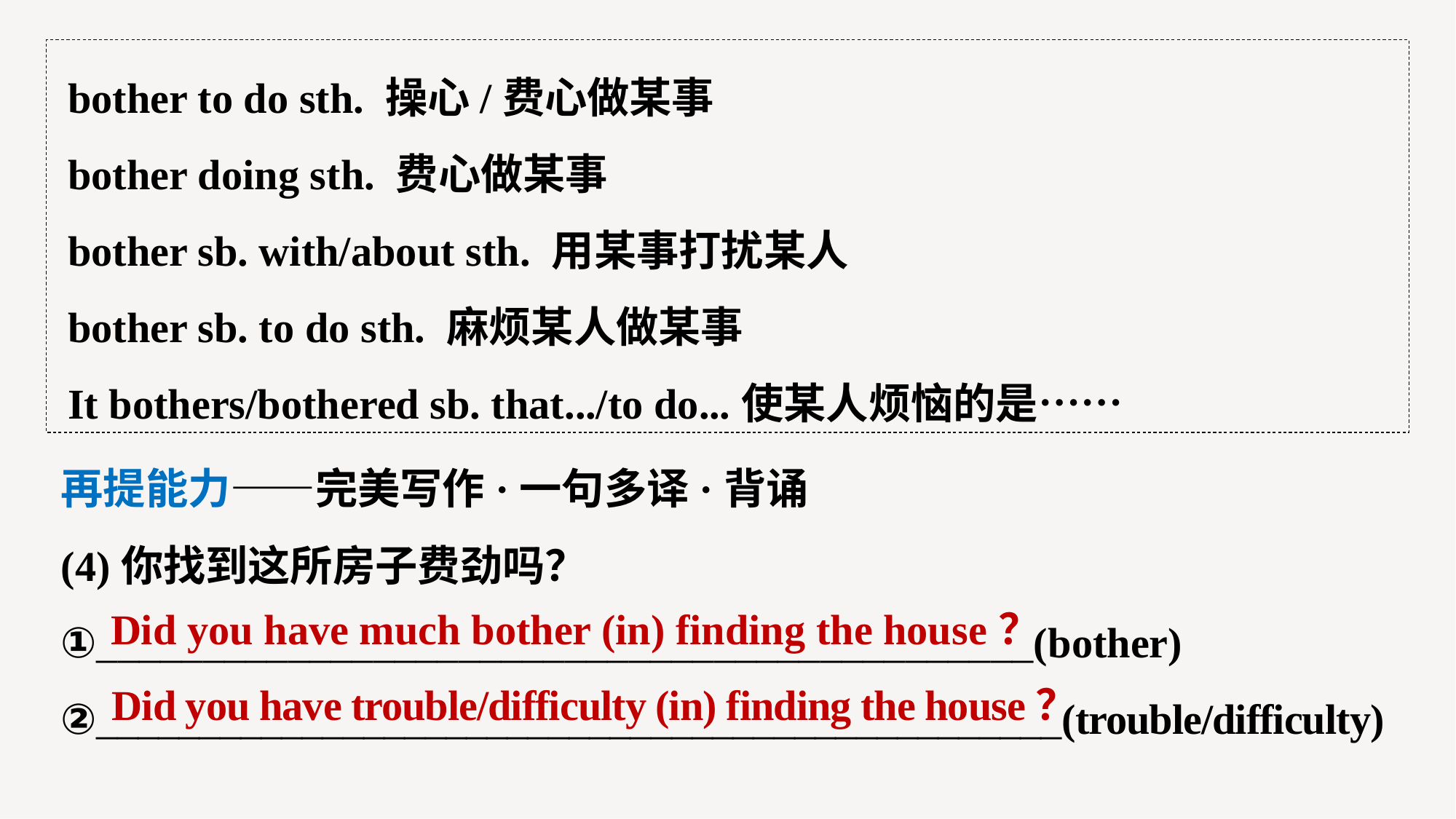

bother to do sth. 操心/费心做某事
bother doing sth. 费心做某事
bother sb. with/about sth. 用某事打扰某人
bother sb. to do sth. 麻烦某人做某事
It bothers/bothered sb. that.../to do...使某人烦恼的是……
再提能力——完美写作·一句多译·背诵
(4)你找到这所房子费劲吗？
①____________________________________________(bother)
②_______________________________________________(trouble/difficulty)
Did you have much bother (in) finding the house？
Did you have trouble/difficulty (in) finding the house？